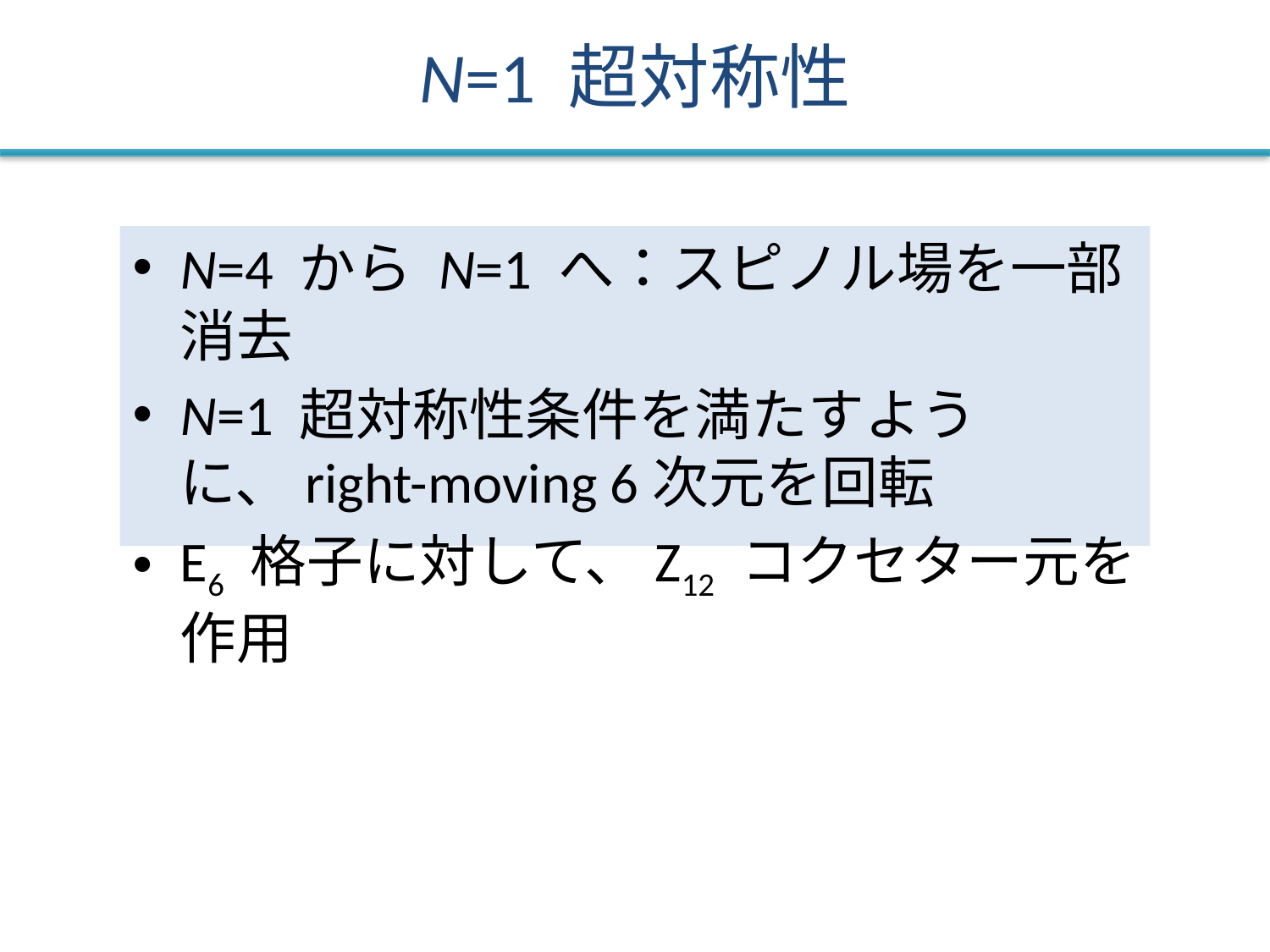

# N=1 超対称性
N=4 から N=1 へ：スピノル場を一部消去
N=1 超対称性条件を満たすように、right-moving 6次元を回転
E6 格子に対して、Z12 コクセター元を作用